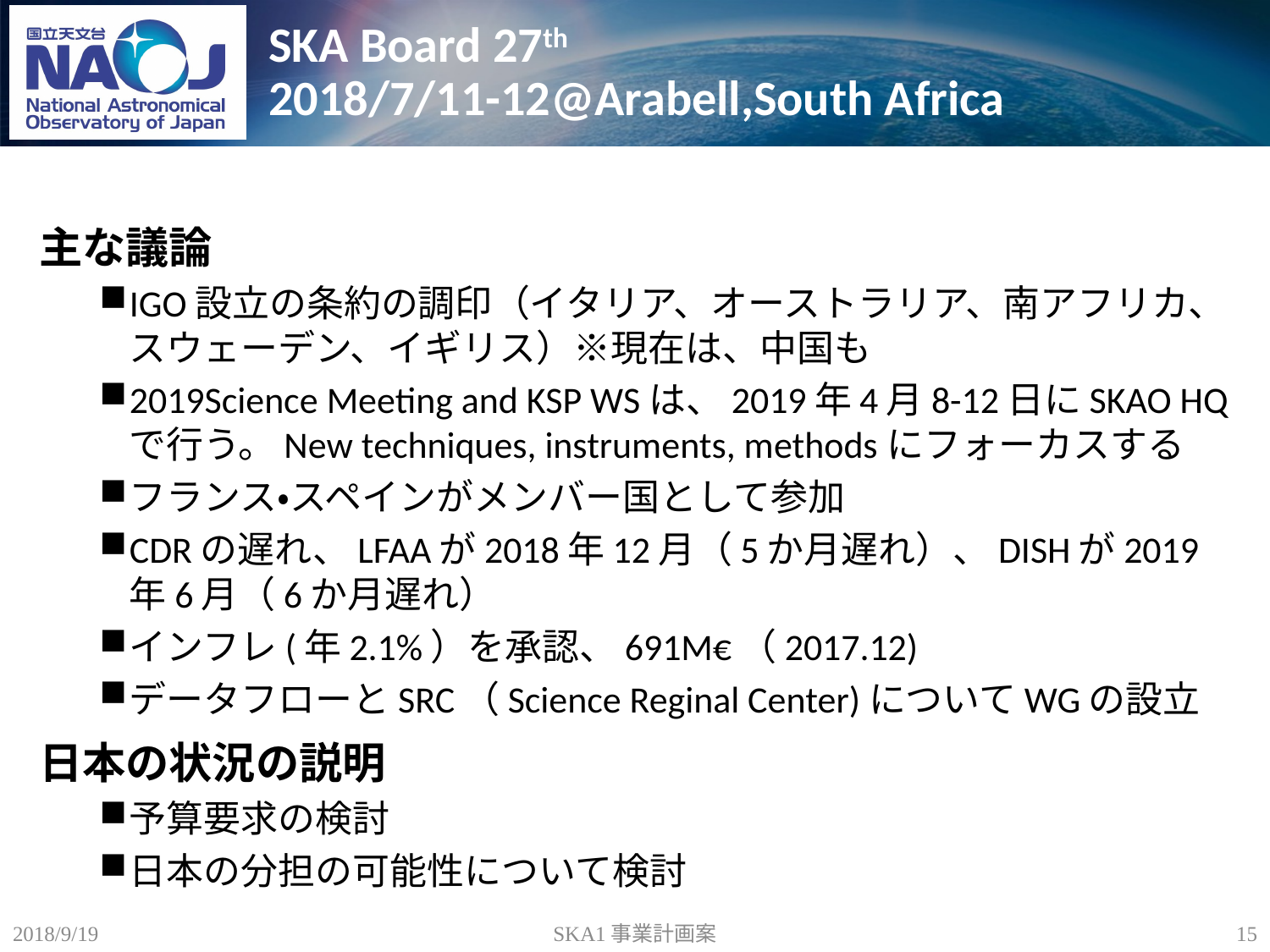

# SKA Board 27th 2018/7/11-12@Arabell,South Africa
主な議論
IGO設立の条約の調印（イタリア、オーストラリア、南アフリカ、スウェーデン、イギリス）※現在は、中国も
2019Science Meeting and KSP WSは、2019年4月8-12日にSKAO HQで行う。New techniques, instruments, methodsにフォーカスする
フランス・スペインがメンバー国として参加
CDRの遅れ、LFAAが2018年12月（5か月遅れ）、DISHが2019年6月（6か月遅れ）
インフレ(年2.1%）を承認、691M€（2017.12)
データフローとSRC（Science Reginal Center)についてWGの設立
日本の状況の説明
予算要求の検討
日本の分担の可能性について検討
2018/9/19
SKA1事業計画案
15